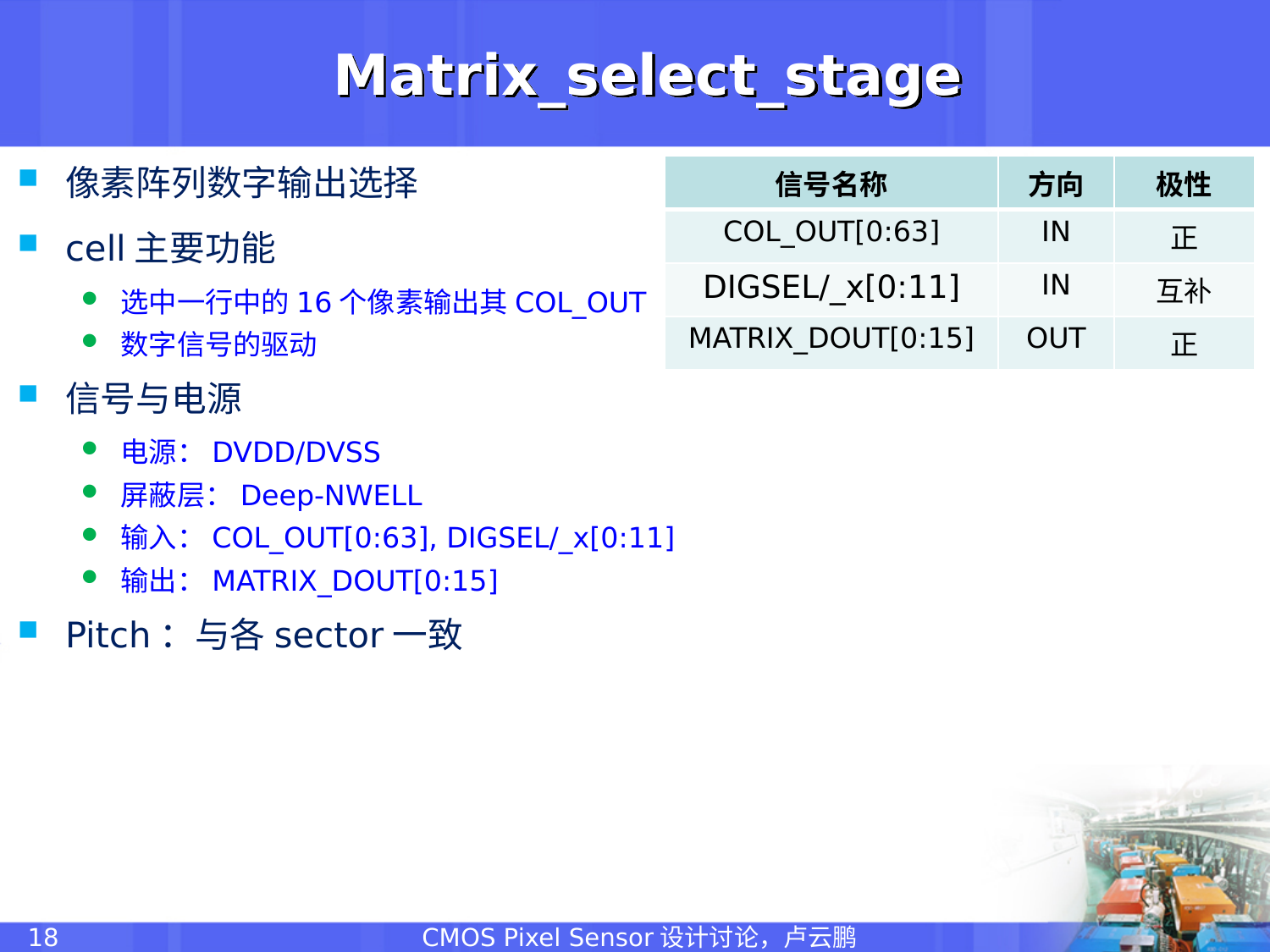

# Matrix_select_stage
像素阵列数字输出选择
cell主要功能
选中一行中的16个像素输出其COL_OUT
数字信号的驱动
信号与电源
电源：DVDD/DVSS
屏蔽层：Deep-NWELL
输入：COL_OUT[0:63], DIGSEL/_x[0:11]
输出：MATRIX_DOUT[0:15]
Pitch：与各sector一致
| 信号名称 | 方向 | 极性 |
| --- | --- | --- |
| COL\_OUT[0:63] | IN | 正 |
| DIGSEL/\_x[0:11] | IN | 互补 |
| MATRIX\_DOUT[0:15] | OUT | 正 |
CMOS Pixel Sensor设计讨论，卢云鹏
18